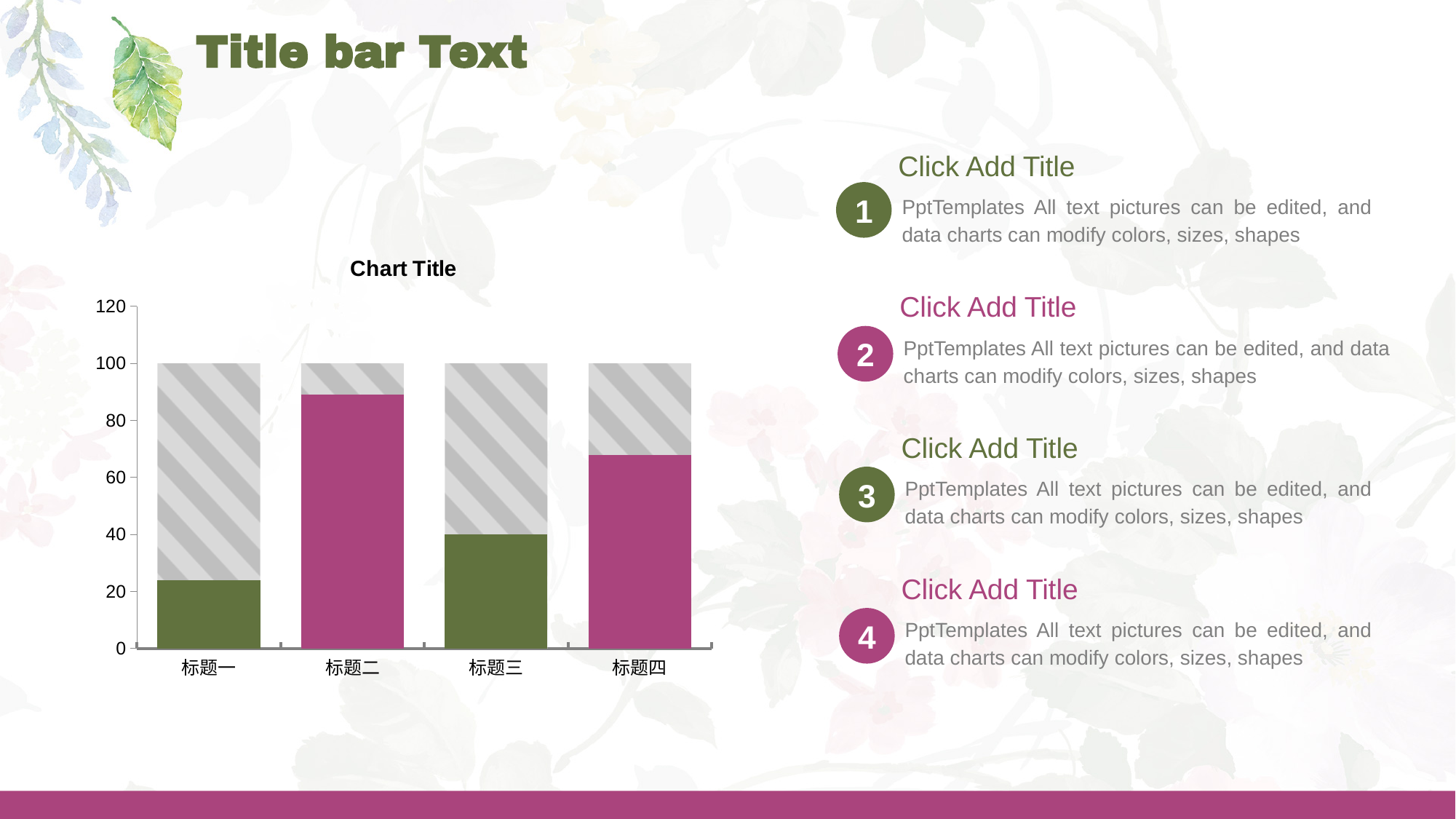

# Title bar Text
Click Add Title
1
PptTemplates All text pictures can be edited, and data charts can modify colors, sizes, shapes

### Chart:

| Category | 背景色块大小 | 数据更改区 |
|---|---|---|
| 标题一 | 100.0 | 24.0 |
| 标题二 | 100.0 | 89.0 |
| 标题三 | 100.0 | 40.0 |
| 标题四 | 100.0 | 68.0 |
Click Add Title
2
PptTemplates All text pictures can be edited, and data charts can modify colors, sizes, shapes
Click Add Title
3
PptTemplates All text pictures can be edited, and data charts can modify colors, sizes, shapes
Click Add Title
4
PptTemplates All text pictures can be edited, and data charts can modify colors, sizes, shapes